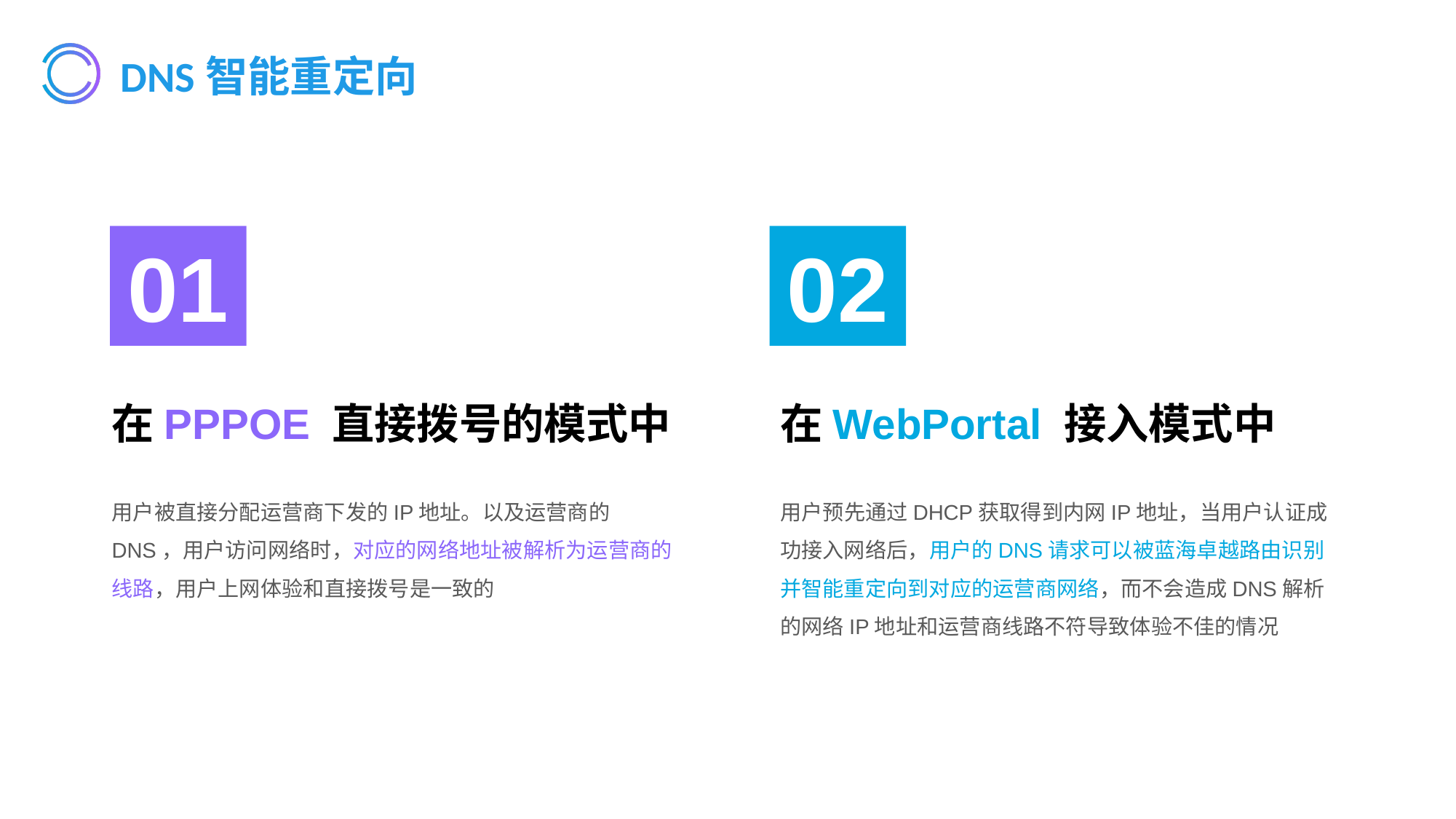

# DNS智能重定向
01
02
在PPPOE 直接拨号的模式中

用户被直接分配运营商下发的IP地址。以及运营商的DNS，用户访问网络时，对应的网络地址被解析为运营商的线路，用户上网体验和直接拨号是一致的
在WebPortal 接入模式中

用户预先通过DHCP获取得到内网IP地址，当用户认证成功接入网络后，用户的DNS请求可以被蓝海卓越路由识别并智能重定向到对应的运营商网络，而不会造成DNS解析的网络IP地址和运营商线路不符导致体验不佳的情况